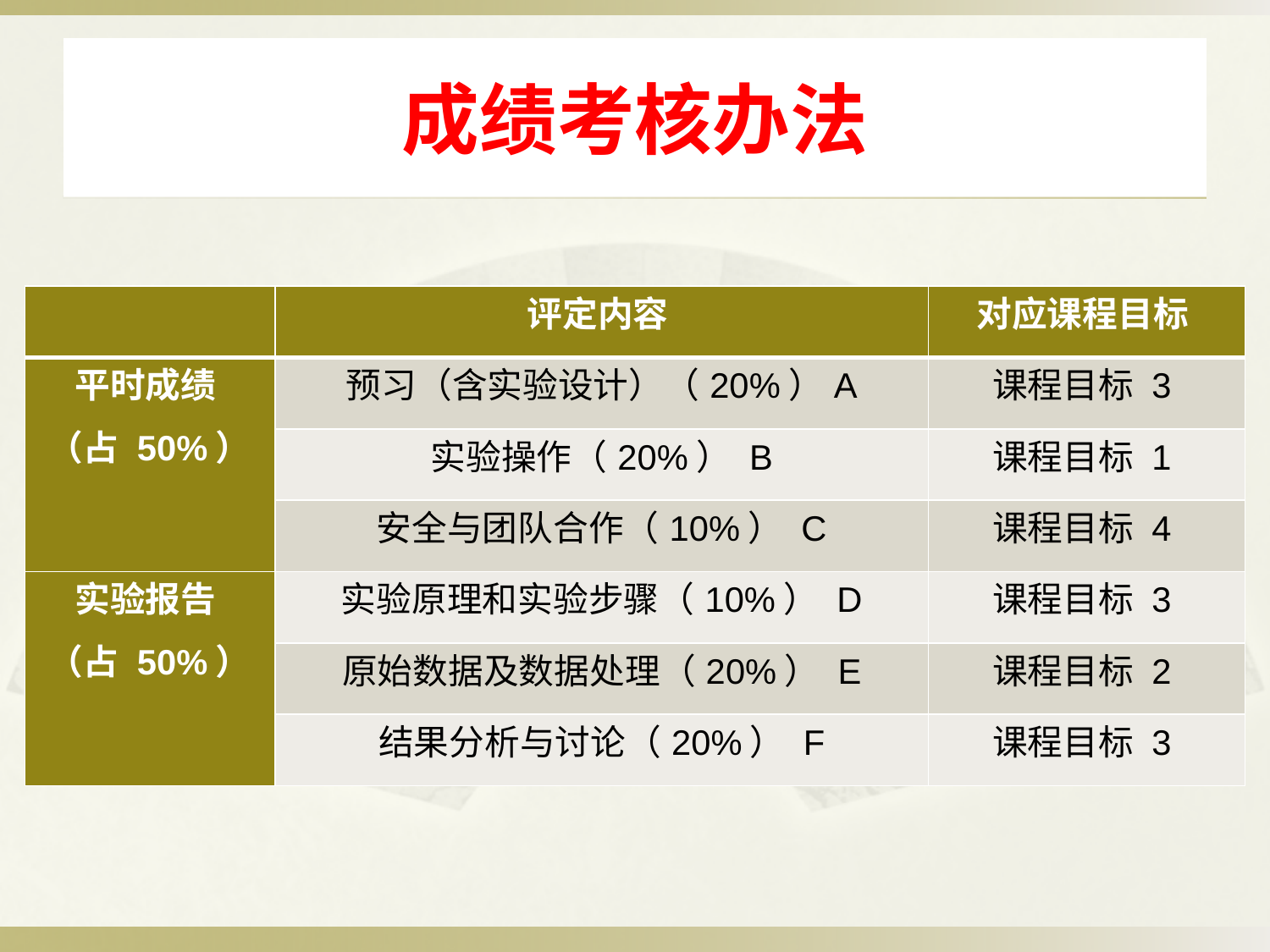

# 成绩考核办法
|  | 评定内容 | 对应课程目标 |
| --- | --- | --- |
| 平时成绩 （占 50%） | 预习（含实验设计）（20%）A | 课程目标 3 |
|  | 实验操作（20%） B | 课程目标 1 |
|  | 安全与团队合作（10%） C | 课程目标 4 |
| 实验报告 （占 50%） | 实验原理和实验步骤（10%） D | 课程目标 3 |
|  | 原始数据及数据处理（20%） E | 课程目标 2 |
|  | 结果分析与讨论（20%） F | 课程目标 3 |